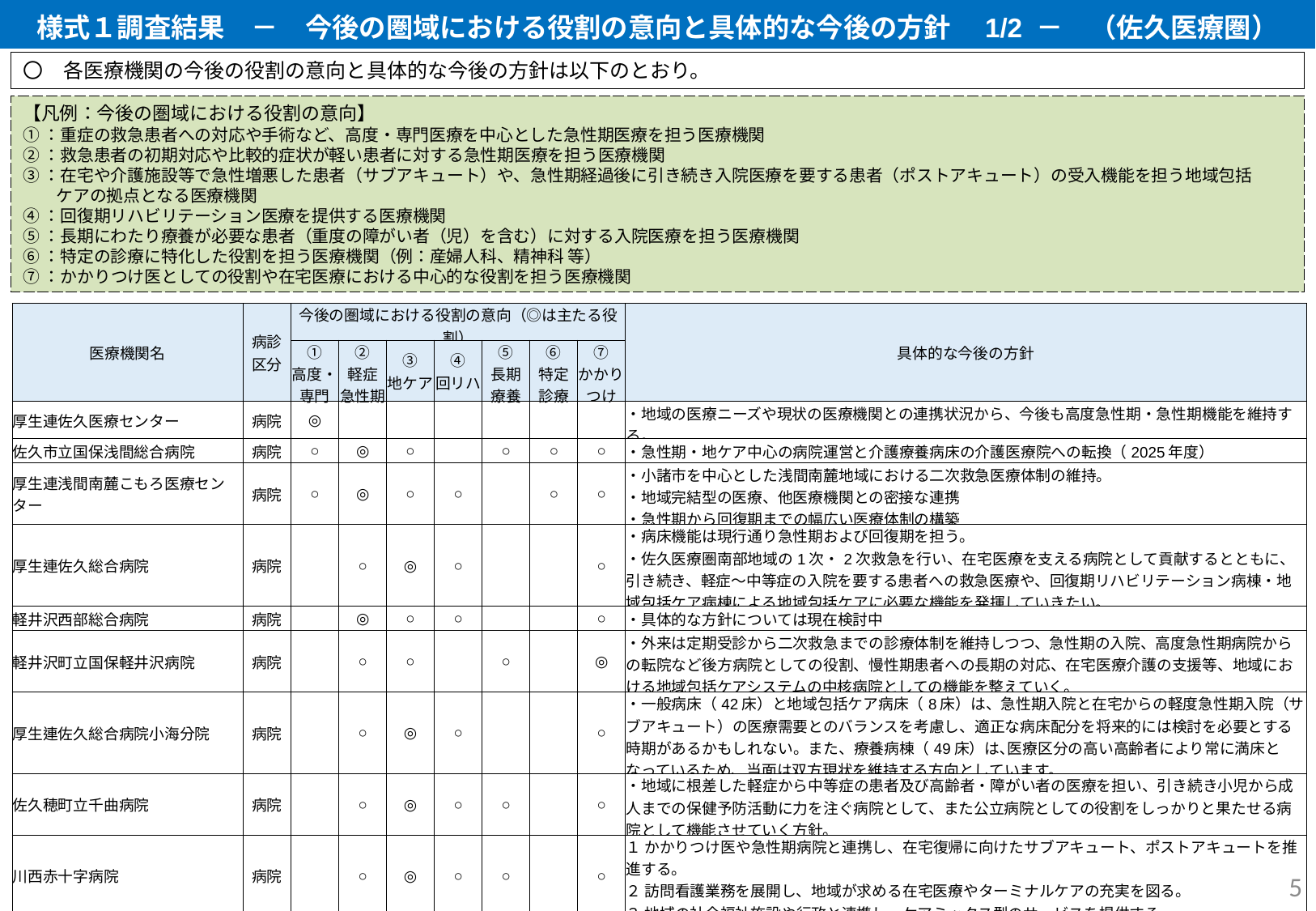

様式１調査結果　－　今後の圏域における役割の意向と具体的な今後の方針　1/2 －　（佐久医療圏）
〇　各医療機関の今後の役割の意向と具体的な今後の方針は以下のとおり。
【凡例：今後の圏域における役割の意向】
①：重症の救急患者への対応や手術など、高度・専門医療を中心とした急性期医療を担う医療機関
②：救急患者の初期対応や比較的症状が軽い患者に対する急性期医療を担う医療機関
③：在宅や介護施設等で急性増悪した患者（サブアキュート）や、急性期経過後に引き続き入院医療を要する患者（ポストアキュート）の受入機能を担う地域包括
　　ケアの拠点となる医療機関
④：回復期リハビリテーション医療を提供する医療機関
⑤：長期にわたり療養が必要な患者（重度の障がい者（児）を含む）に対する入院医療を担う医療機関
⑥：特定の診療に特化した役割を担う医療機関（例：産婦人科、精神科 等）
⑦：かかりつけ医としての役割や在宅医療における中心的な役割を担う医療機関
| 医療機関名 | 病診 区分 | 今後の圏域における役割の意向（◎は主たる役割） |  |  |  |  |  |  | 具体的な今後の方針 |
| --- | --- | --- | --- | --- | --- | --- | --- | --- | --- |
|  |  | ① 高度・専門 | ② 軽症 急性期 | ③ 地ケア | ④ 回リハ | ⑤ 長期 療養 | ⑥ 特定 診療 | ⑦ かかりつけ |  |
| 厚生連佐久医療センター | 病院 | ◎ |  |  |  |  |  |  | ・地域の医療ニーズや現状の医療機関との連携状況から、今後も高度急性期・急性期機能を維持する。 |
| 佐久市立国保浅間総合病院 | 病院 | ○ | ◎ | ○ |  | ○ | ○ | ○ | ・急性期・地ケア中心の病院運営と介護療養病床の介護医療院への転換（2025年度） |
| 厚生連浅間南麓こもろ医療センター | 病院 | ○ | ◎ | ○ | ○ |  | ○ | ○ | ・小諸市を中心とした浅間南麓地域における二次救急医療体制の維持。 ・地域完結型の医療、他医療機関との密接な連携 ・急性期から回復期までの幅広い医療体制の構築 |
| 厚生連佐久総合病院 | 病院 |  | ○ | ◎ | ○ |  |  | ○ | ・病床機能は現行通り急性期および回復期を担う。 ・佐久医療圏南部地域の1次・2次救急を行い、在宅医療を支える病院として貢献するとともに、引き続き、軽症～中等症の入院を要する患者への救急医療や、回復期リハビリテーション病棟・地域包括ケア病棟による地域包括ケアに必要な機能を発揮していきたい。 |
| 軽井沢西部総合病院 | 病院 |  | ◎ | ○ | ○ |  |  | ○ | ・具体的な方針については現在検討中 |
| 軽井沢町立国保軽井沢病院 | 病院 |  | ○ | ○ |  | ○ |  | ◎ | ・外来は定期受診から二次救急までの診療体制を維持しつつ、急性期の入院、高度急性期病院からの転院など後方病院としての役割、慢性期患者への長期の対応、在宅医療介護の支援等、地域における地域包括ケアシステムの中核病院としての機能を整えていく。 |
| 厚生連佐久総合病院小海分院 | 病院 |  | ○ | ◎ | ○ |  |  | ○ | ・一般病床（42床）と地域包括ケア病床（8床）は、急性期入院と在宅からの軽度急性期入院（サブアキュート）の医療需要とのバランスを考慮し、適正な病床配分を将来的には検討を必要とする時期があるかもしれない。また、療養病棟（49床）は､医療区分の高い高齢者により常に満床となっているため、当面は双方現状を維持する方向としています。 |
| 佐久穂町立千曲病院 | 病院 |  | ○ | ◎ | ○ | ○ |  | ○ | ・地域に根差した軽症から中等症の患者及び高齢者・障がい者の医療を担い、引き続き小児から成人までの保健予防活動に力を注ぐ病院として、また公立病院としての役割をしっかりと果たせる病院として機能させていく方針。 |
| 川西赤十字病院 | 病院 |  | ○ | ◎ | ○ | ○ |  | ○ | １ かかりつけ医や急性期病院と連携し、在宅復帰に向けたサブアキュート、ポストアキュートを推進する。 ２ 訪問看護業務を展開し、地域が求める在宅医療やターミナルケアの充実を図る。 ３ 地域の社会福祉施設や行政と連携し、ケアミックス型のサービスを提供する。 |
5